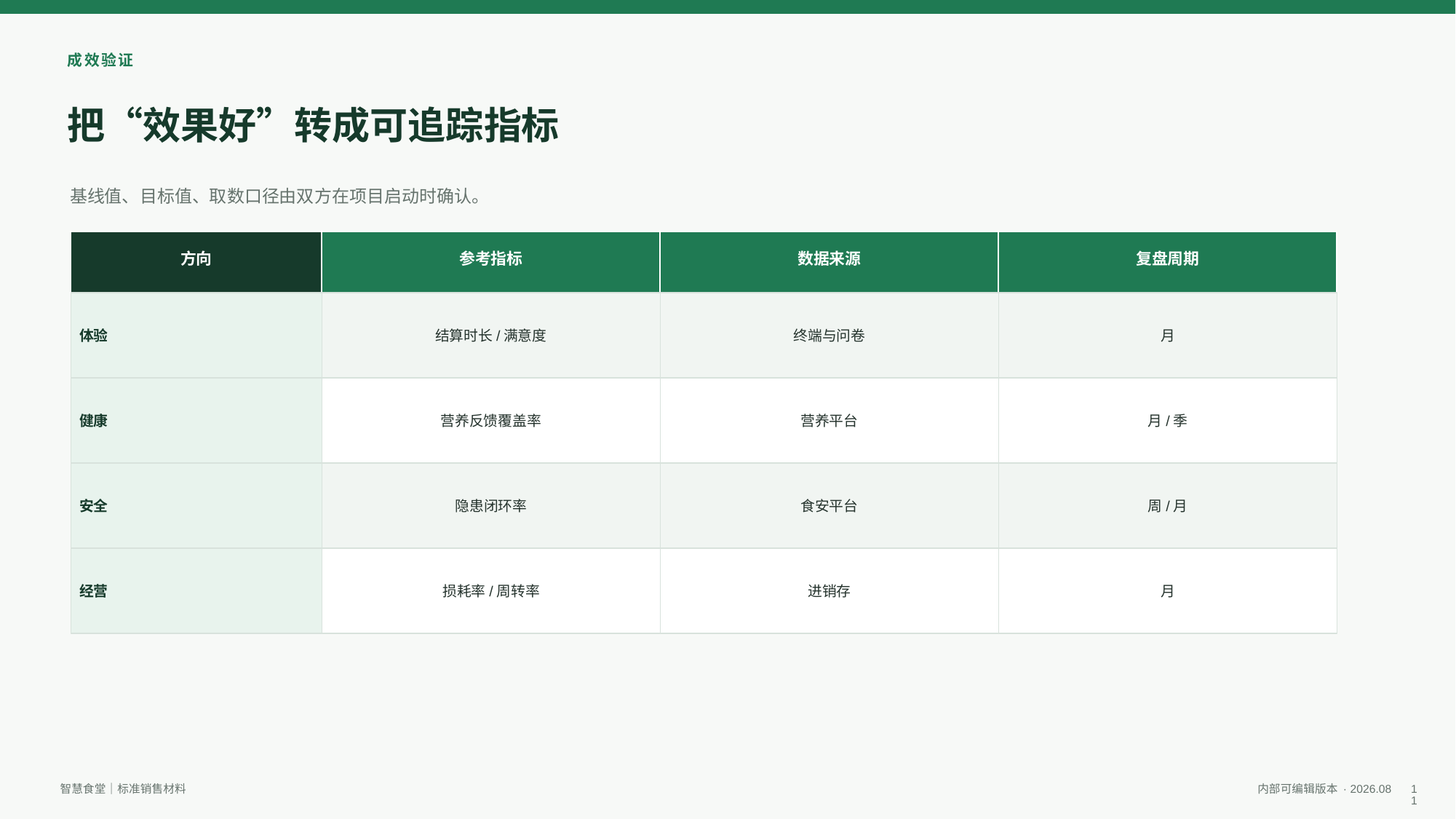

成效验证
把“效果好”转成可追踪指标
基线值、目标值、取数口径由双方在项目启动时确认。

方向
参考指标
数据来源
复盘周期

体验
结算时长/满意度
终端与问卷
月

健康
营养反馈覆盖率
营养平台
月/季

安全
隐患闭环率
食安平台
周/月

经营
损耗率/周转率
进销存
月
11